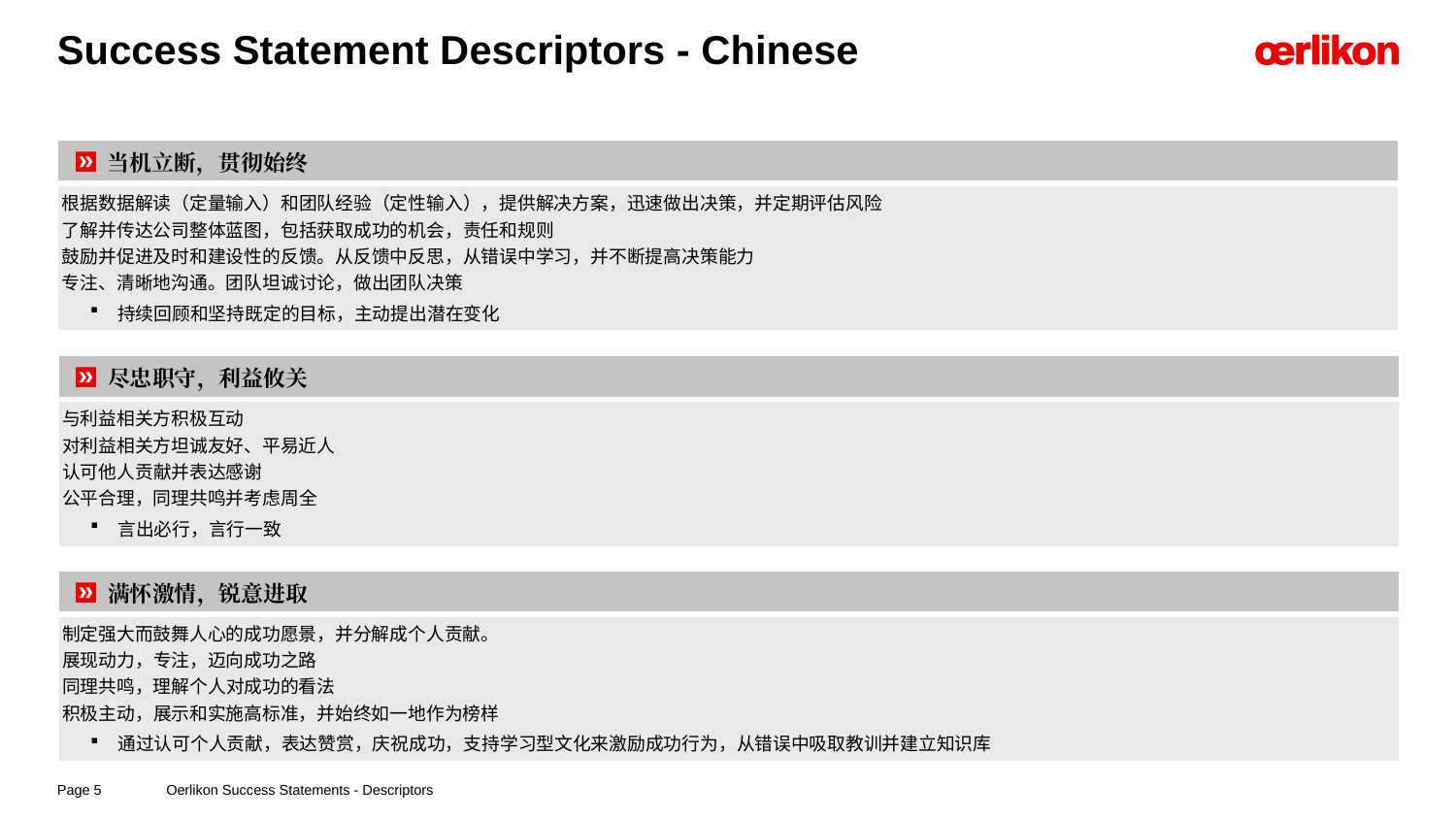

# Success Statement Descriptors - Chinese
| 当机立断，贯彻始终 |
| --- |
| 根据数据解读（定量输入）和团队经验（定性输入），提供解决方案，迅速做出决策，并定期评估风险 了解并传达公司整体蓝图，包括获取成功的机会，责任和规则 鼓励并促进及时和建设性的反馈。从反馈中反思，从错误中学习，并不断提高决策能力 专注、清晰地沟通。团队坦诚讨论，做出团队决策 持续回顾和坚持既定的目标，主动提出潜在变化 |
| 尽忠职守，利益攸关 |
| --- |
| 与利益相关方积极互动 对利益相关方坦诚友好、平易近人 认可他人贡献并表达感谢 公平合理，同理共鸣并考虑周全 言出必行，言行一致 |
| 满怀激情，锐意进取 |
| --- |
| 制定强大而鼓舞人心的成功愿景，并分解成个人贡献。 展现动力，专注，迈向成功之路 同理共鸣，理解个人对成功的看法 积极主动，展示和实施高标准，并始终如一地作为榜样 通过认可个人贡献，表达赞赏，庆祝成功，支持学习型文化来激励成功行为，从错误中吸取教训并建立知识库 |
Oerlikon Success Statements - Descriptors
Page 5